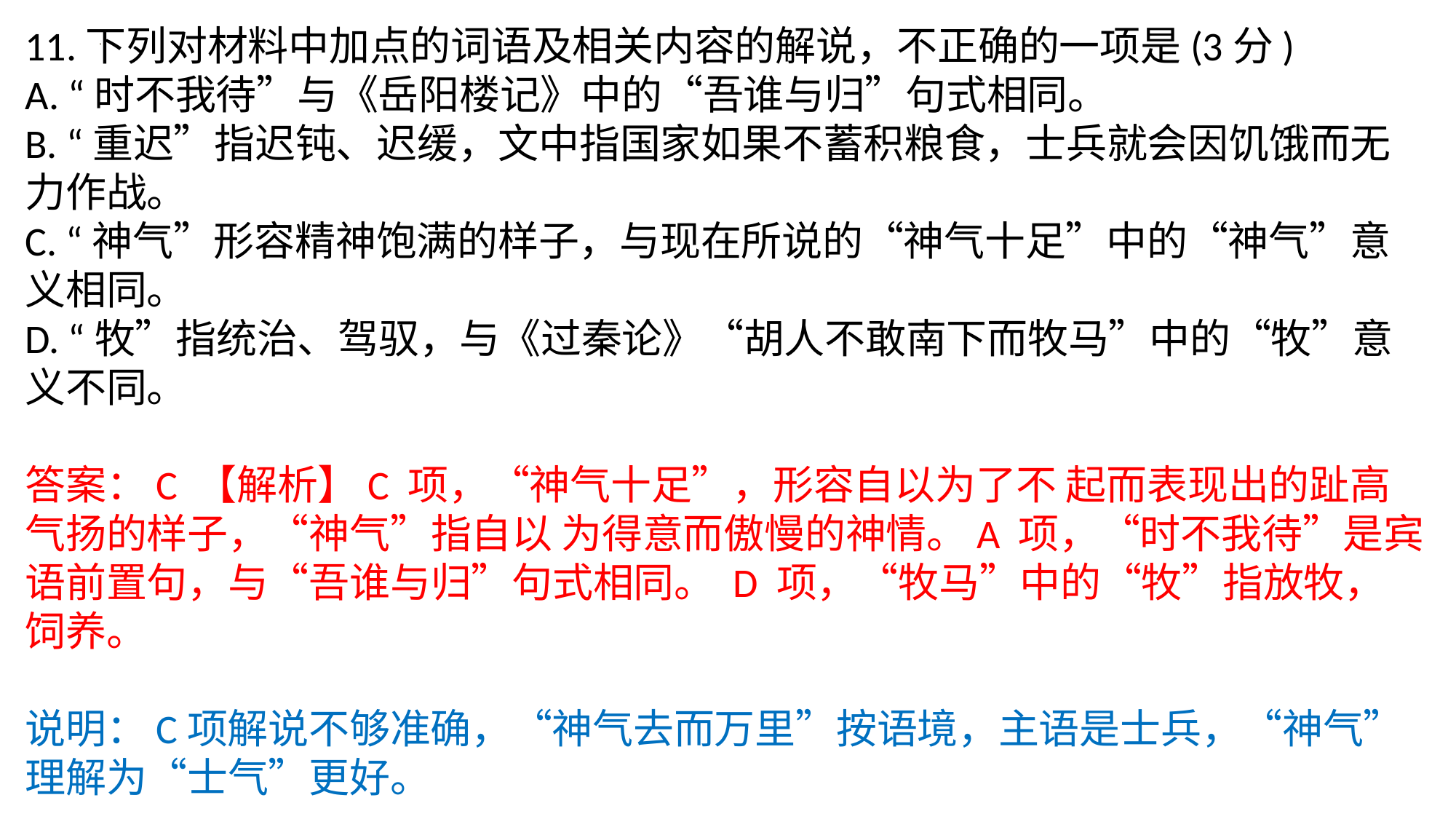

11.下列对材料中加点的词语及相关内容的解说，不正确的一项是(3分)
A. “时不我待”与《岳阳楼记》中的“吾谁与归”句式相同。
B. “重迟”指迟钝、迟缓，文中指国家如果不蓄积粮食，士兵就会因饥饿而无力作战。
C. “神气”形容精神饱满的样子，与现在所说的“神气十足”中的“神气”意义相同。
D. “牧”指统治、驾驭，与《过秦论》“胡人不敢南下而牧马”中的“牧”意义不同。

答案：C 【解析】C 项，“神气十足”，形容自以为了不 起而表现出的趾高气扬的样子，“神气”指自以 为得意而傲慢的神情。A 项，“时不我待”是宾 语前置句，与“吾谁与归”句式相同。 D 项，“牧马”中的“牧”指放牧，饲养。

说明：C项解说不够准确，“神气去而万里”按语境，主语是士兵，“神气”理解为“士气”更好。